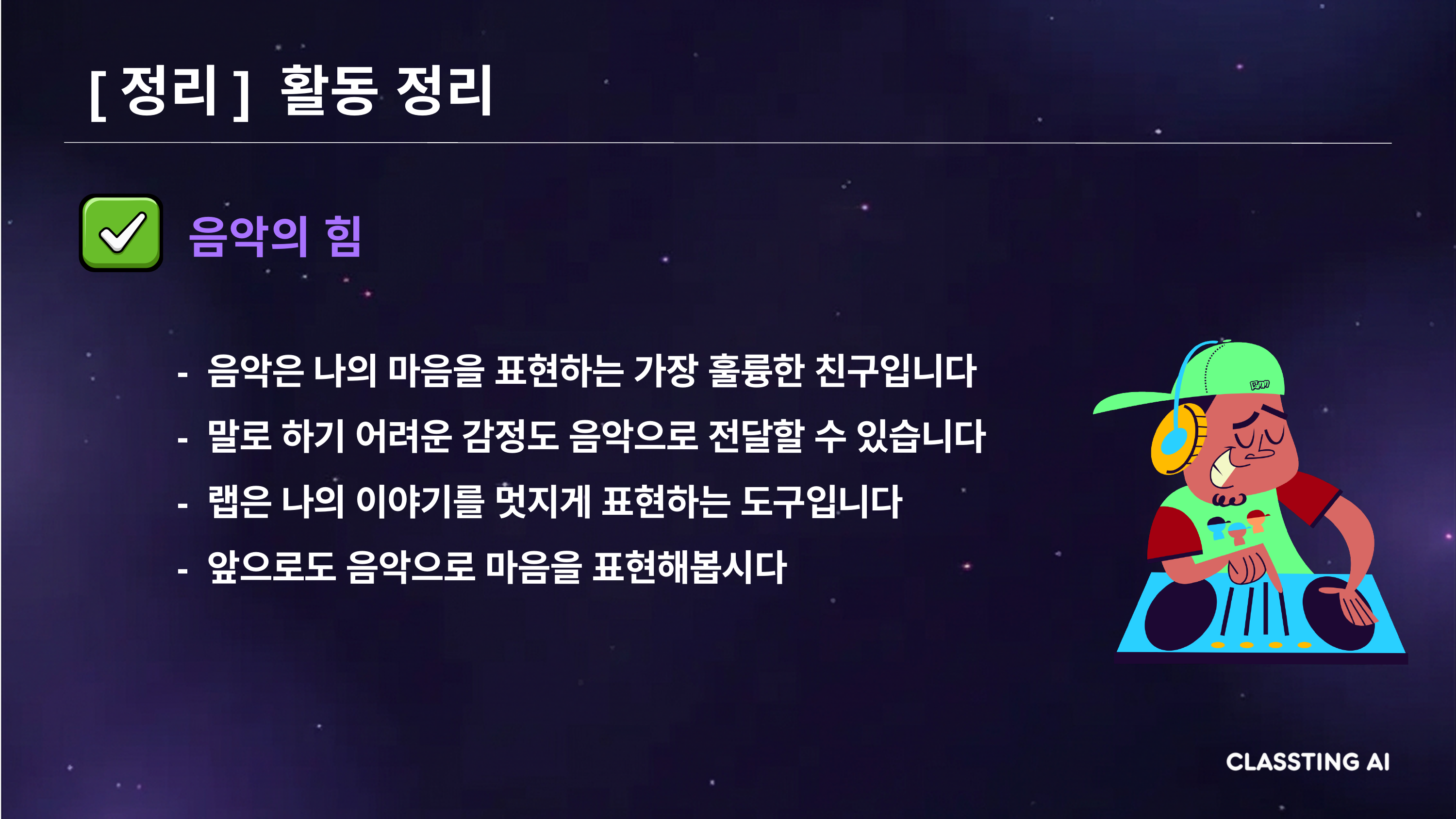

[정리] 활동 정리

음악의 힘
- 음악은 나의 마음을 표현하는 가장 훌륭한 친구입니다
- 말로 하기 어려운 감정도 음악으로 전달할 수 있습니다
- 랩은 나의 이야기를 멋지게 표현하는 도구입니다
- 앞으로도 음악으로 마음을 표현해봅시다